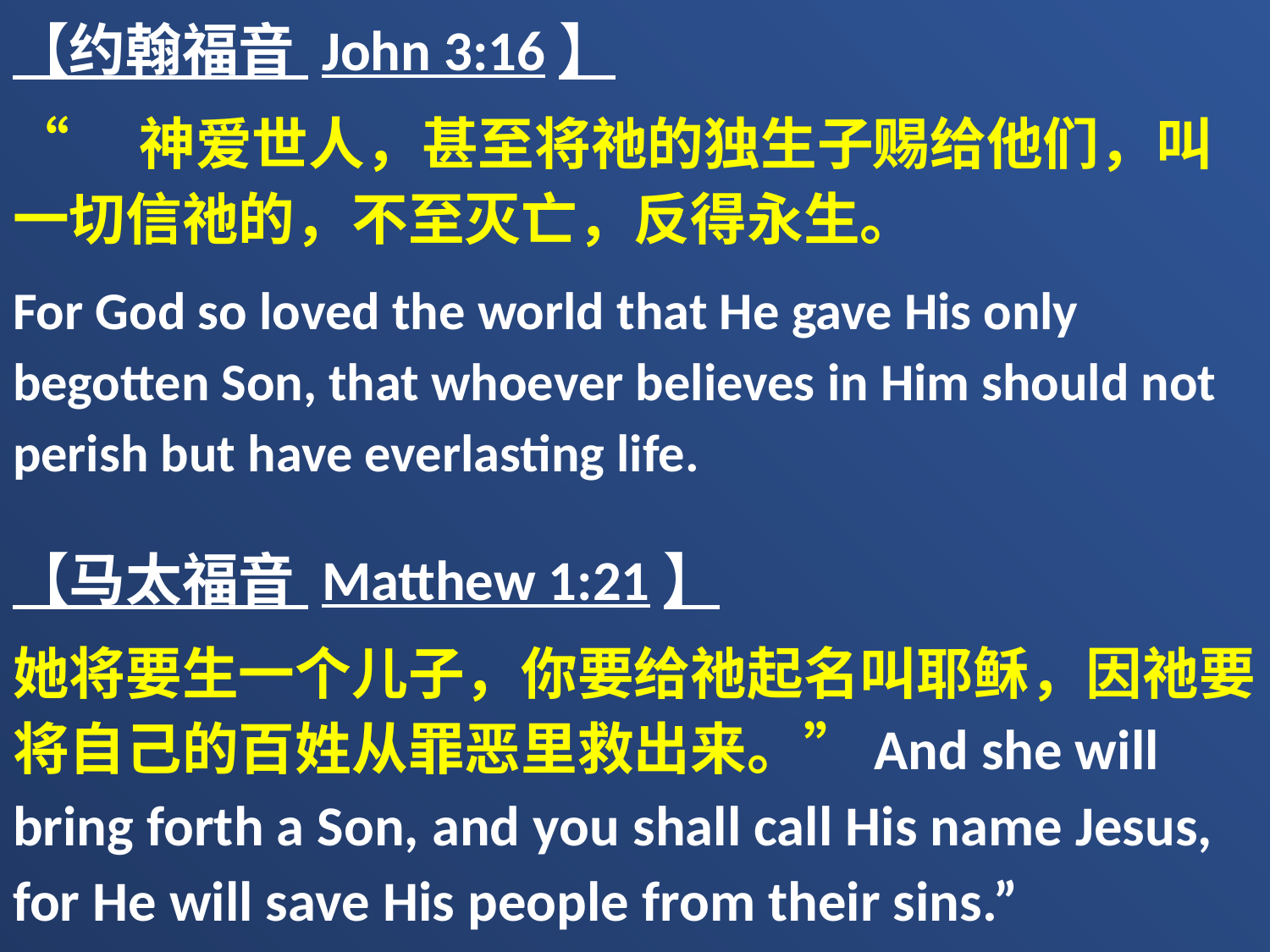

【约翰福音 John 3:16】
“　神爱世人，甚至将祂的独生子赐给他们，叫一切信祂的，不至灭亡，反得永生。
For God so loved the world that He gave His only begotten Son, that whoever believes in Him should not perish but have everlasting life.

【马太福音 Matthew 1:21】
她将要生一个儿子，你要给祂起名叫耶稣，因祂要将自己的百姓从罪恶里救出来。”And she will bring forth a Son, and you shall call His name Jesus, for He will save His people from their sins.”